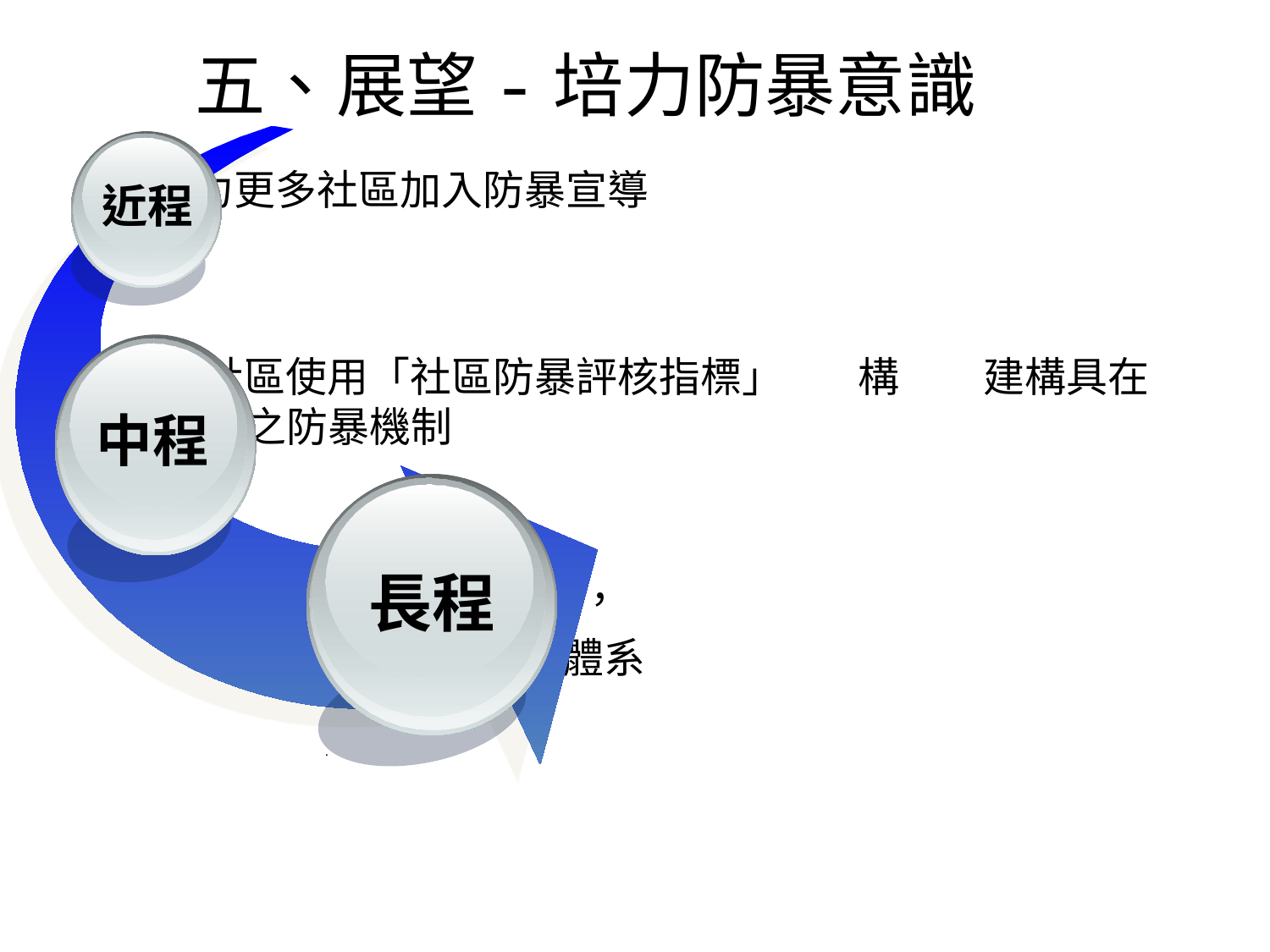

# 五、展望-培力防暴意識

            培力更多社區加入防暴宣導

          輔導社區使用「社區防暴評核指標」        構         建構具在地社會文化之防暴機制

                                  串聯整合社區網絡，
                         建立防暴優先區體系

近程

中程

長程